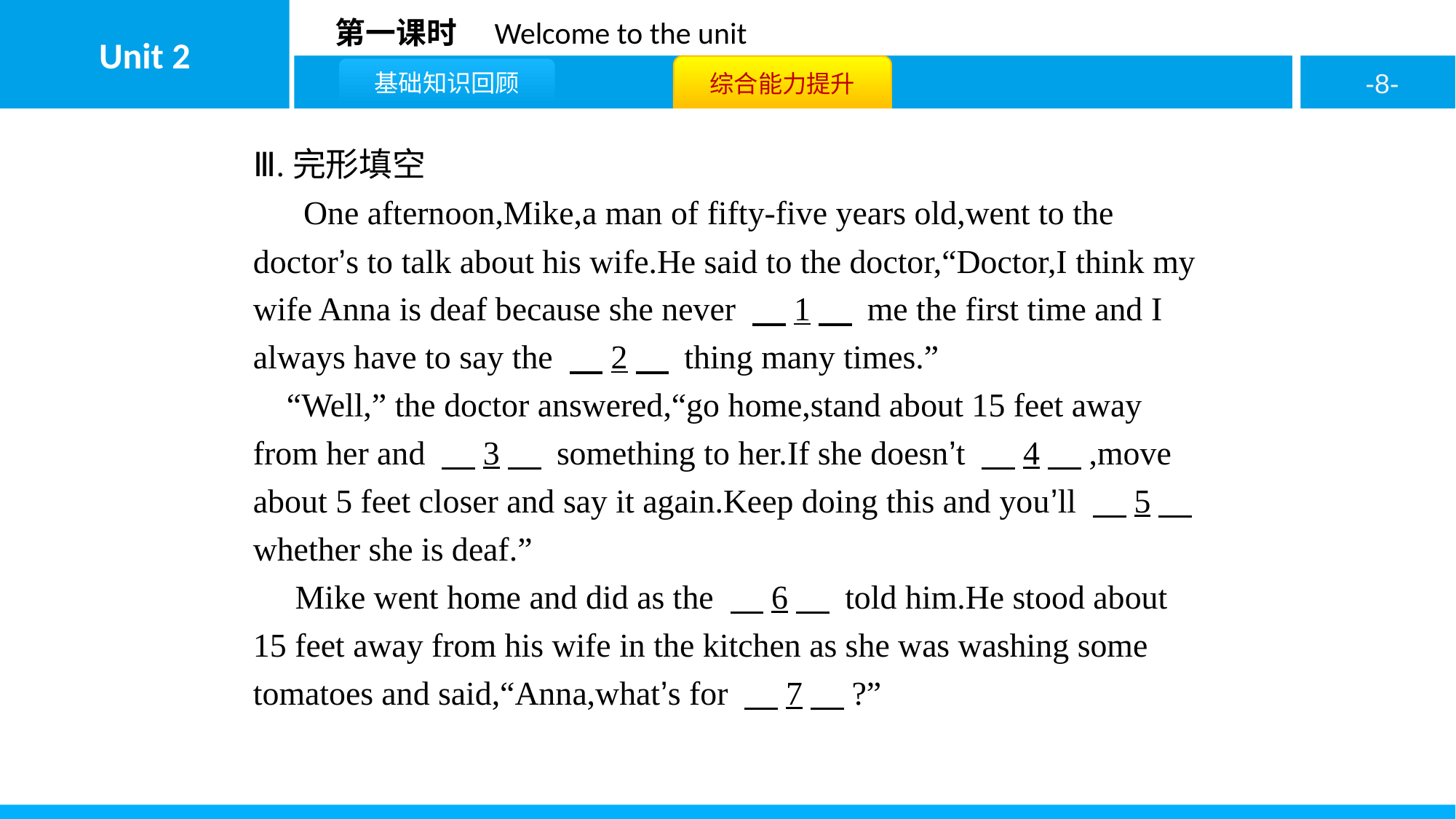

Ⅲ.完形填空
      One afternoon,Mike,a man of fifty-five years old,went to the doctor’s to talk about his wife.He said to the doctor,“Doctor,I think my wife Anna is deaf because she never 　1　 me the first time and I always have to say the 　2　 thing many times.”
    “Well,” the doctor answered,“go home,stand about 15 feet away from her and 　3　 something to her.If she doesn’t 　4　,move about 5 feet closer and say it again.Keep doing this and you’ll 　5　 whether she is deaf.”
     Mike went home and did as the 　6　 told him.He stood about 15 feet away from his wife in the kitchen as she was washing some tomatoes and said,“Anna,what’s for 　7　?”